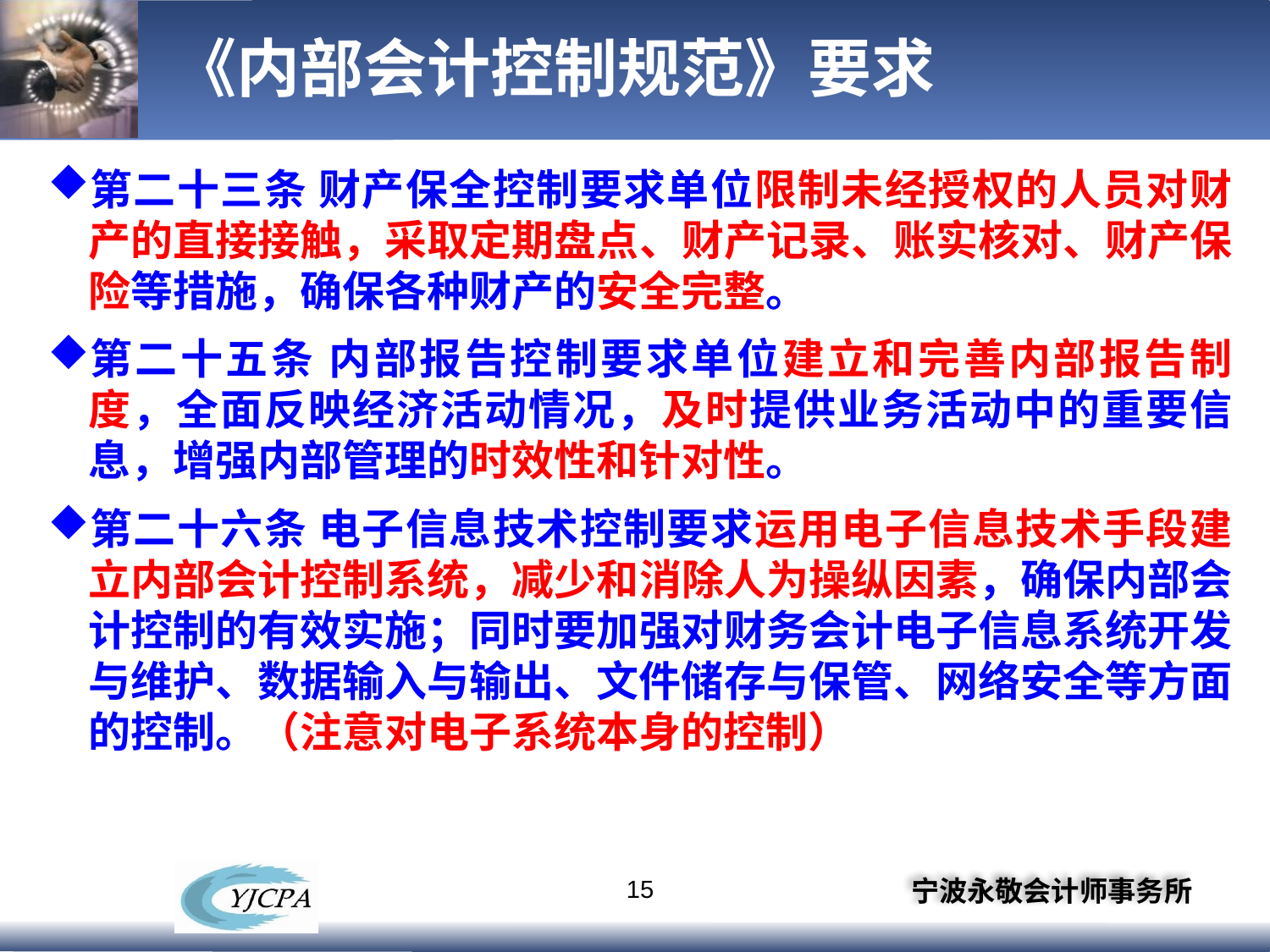

# 《内部会计控制规范》要求
第二十三条 财产保全控制要求单位限制未经授权的人员对财产的直接接触，采取定期盘点、财产记录、账实核对、财产保险等措施，确保各种财产的安全完整。
第二十五条 内部报告控制要求单位建立和完善内部报告制度，全面反映经济活动情况，及时提供业务活动中的重要信息，增强内部管理的时效性和针对性。
第二十六条 电子信息技术控制要求运用电子信息技术手段建立内部会计控制系统，减少和消除人为操纵因素，确保内部会计控制的有效实施；同时要加强对财务会计电子信息系统开发与维护、数据输入与输出、文件储存与保管、网络安全等方面的控制。（注意对电子系统本身的控制）